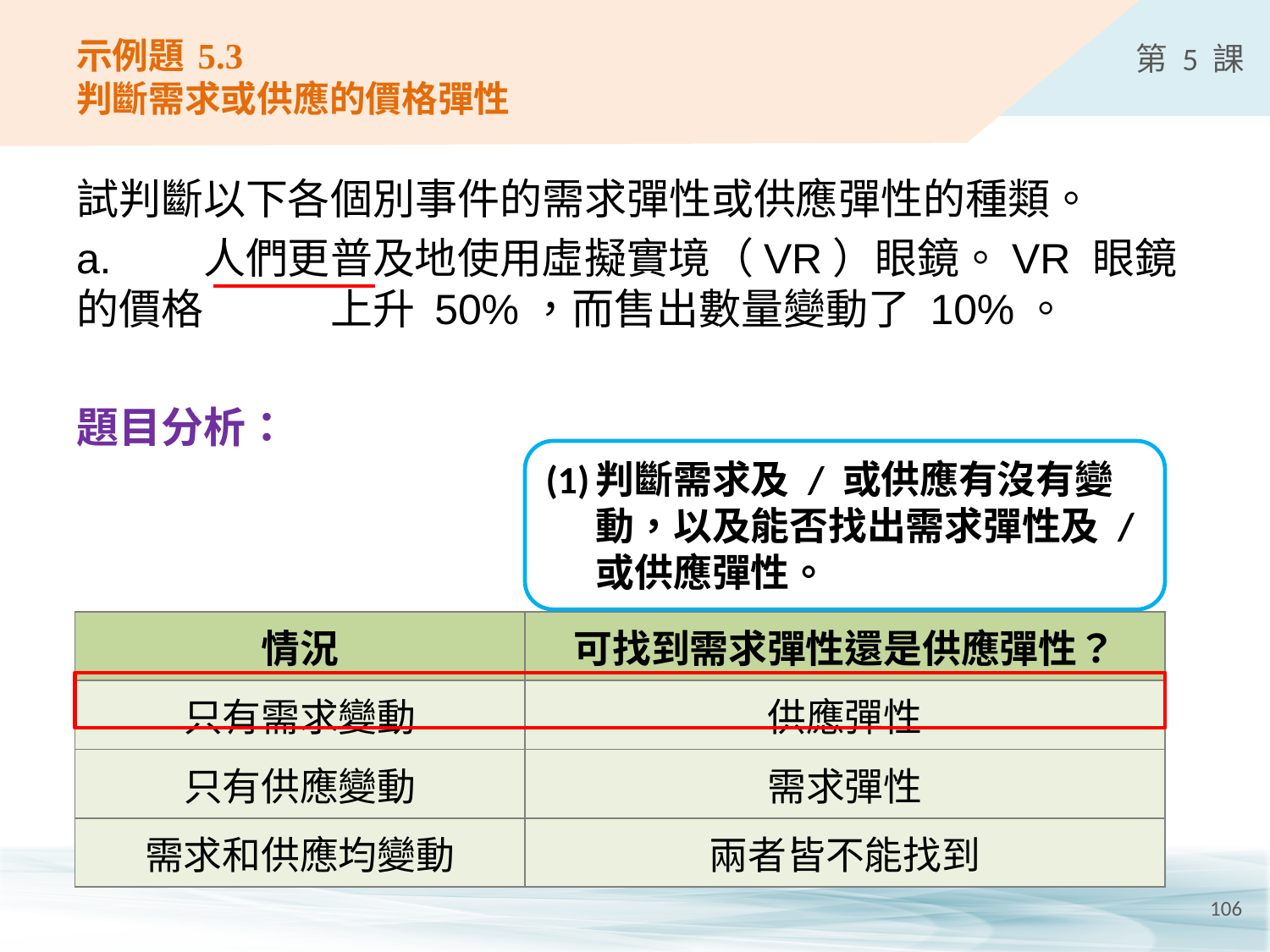

# 示例題 5.3 判斷需求或供應的價格彈性
試判斷以下各個別事件的需求彈性或供應彈性的種類。
a.	人們更普及地使用虛擬實境（VR）眼鏡。VR 眼鏡的價格	上升 50%，而售出數量變動了 10%。

題目分析：
(1)	判斷需求及 / 或供應有沒有變
	動，以及能否找出需求彈性及 / 	或供應彈性。
| 情況 | 可找到需求彈性還是供應彈性？ |
| --- | --- |
| 只有需求變動 | 供應彈性 |
| 只有供應變動 | 需求彈性 |
| 需求和供應均變動 | 兩者皆不能找到 |

106